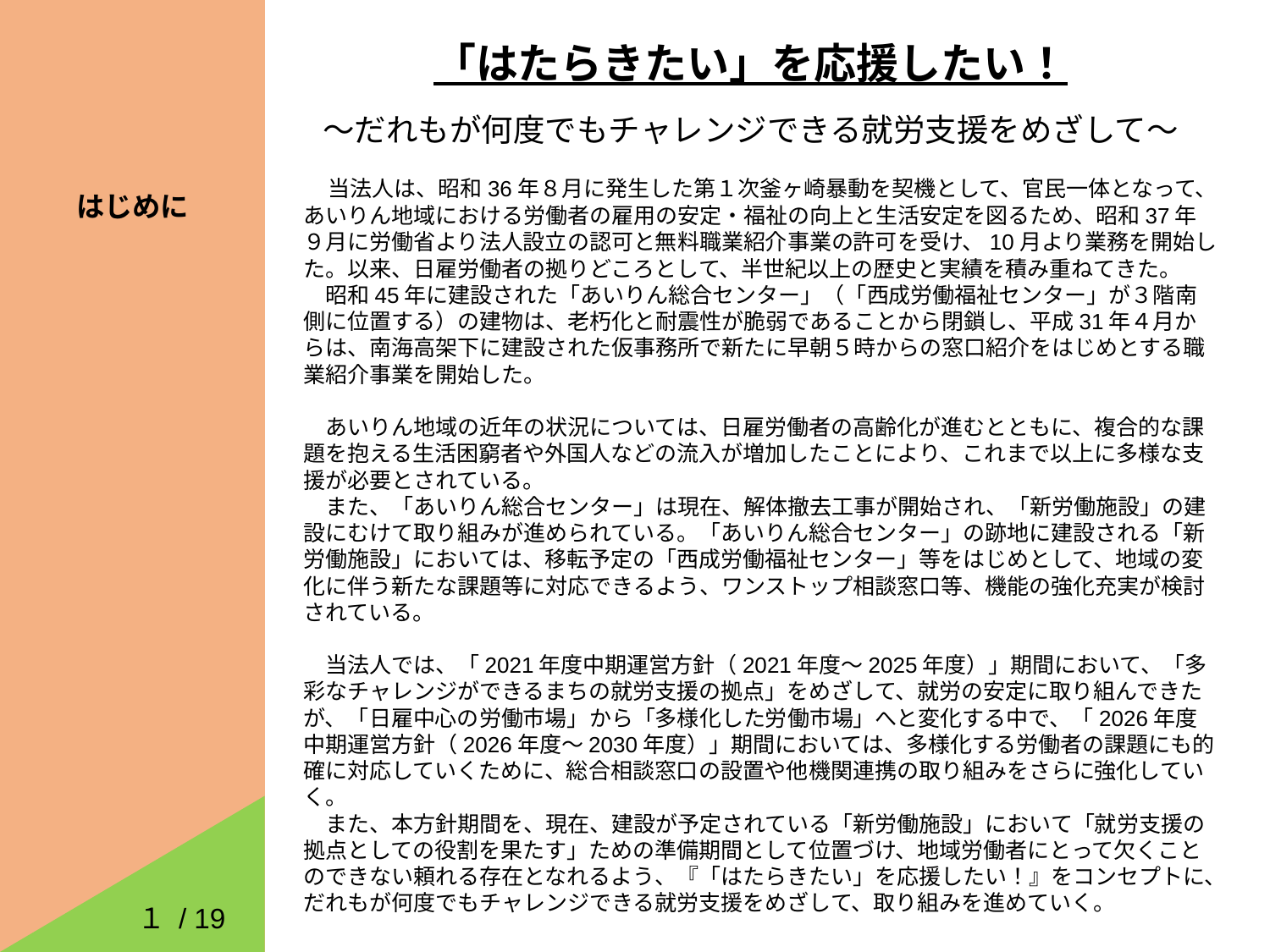

はじめに

「はたらきたい」を応援したい！
〜だれもが何度でもチャレンジできる就労支援をめざして～
　当法人は、昭和36年８月に発生した第１次釜ヶ崎暴動を契機として、官民一体となって、あいりん地域における労働者の雇用の安定・福祉の向上と生活安定を図るため、昭和37年９月に労働省より法人設立の認可と無料職業紹介事業の許可を受け、10月より業務を開始した。以来、日雇労働者の拠りどころとして、半世紀以上の歴史と実績を積み重ねてきた。
　昭和45年に建設された「あいりん総合センター」（「西成労働福祉センター」が３階南側に位置する）の建物は、老朽化と耐震性が脆弱であることから閉鎖し、平成31年４月からは、南海高架下に建設された仮事務所で新たに早朝５時からの窓口紹介をはじめとする職業紹介事業を開始した。

　あいりん地域の近年の状況については、日雇労働者の高齢化が進むとともに、複合的な課題を抱える生活困窮者や外国人などの流入が増加したことにより、これまで以上に多様な支援が必要とされている。
　また、「あいりん総合センター」は現在、解体撤去工事が開始され、「新労働施設」の建設にむけて取り組みが進められている。「あいりん総合センター」の跡地に建設される「新労働施設」においては、移転予定の「西成労働福祉センター」等をはじめとして、地域の変化に伴う新たな課題等に対応できるよう、ワンストップ相談窓口等、機能の強化充実が検討されている。

　当法人では、「2021年度中期運営方針（2021年度～2025年度）」期間において、「多彩なチャレンジができるまちの就労支援の拠点」をめざして、就労の安定に取り組んできたが、「日雇中心の労働市場」から「多様化した労働市場」へと変化する中で、「2026年度中期運営方針（2026年度～2030年度）」期間においては、多様化する労働者の課題にも的確に対応していくために、総合相談窓口の設置や他機関連携の取り組みをさらに強化していく。
　また、本方針期間を、現在、建設が予定されている「新労働施設」において「就労支援の拠点としての役割を果たす」ための準備期間として位置づけ、地域労働者にとって欠くことのできない頼れる存在となれるよう、『「はたらきたい」を応援したい！』をコンセプトに、だれもが何度でもチャレンジできる就労支援をめざして、取り組みを進めていく。

１ / 19